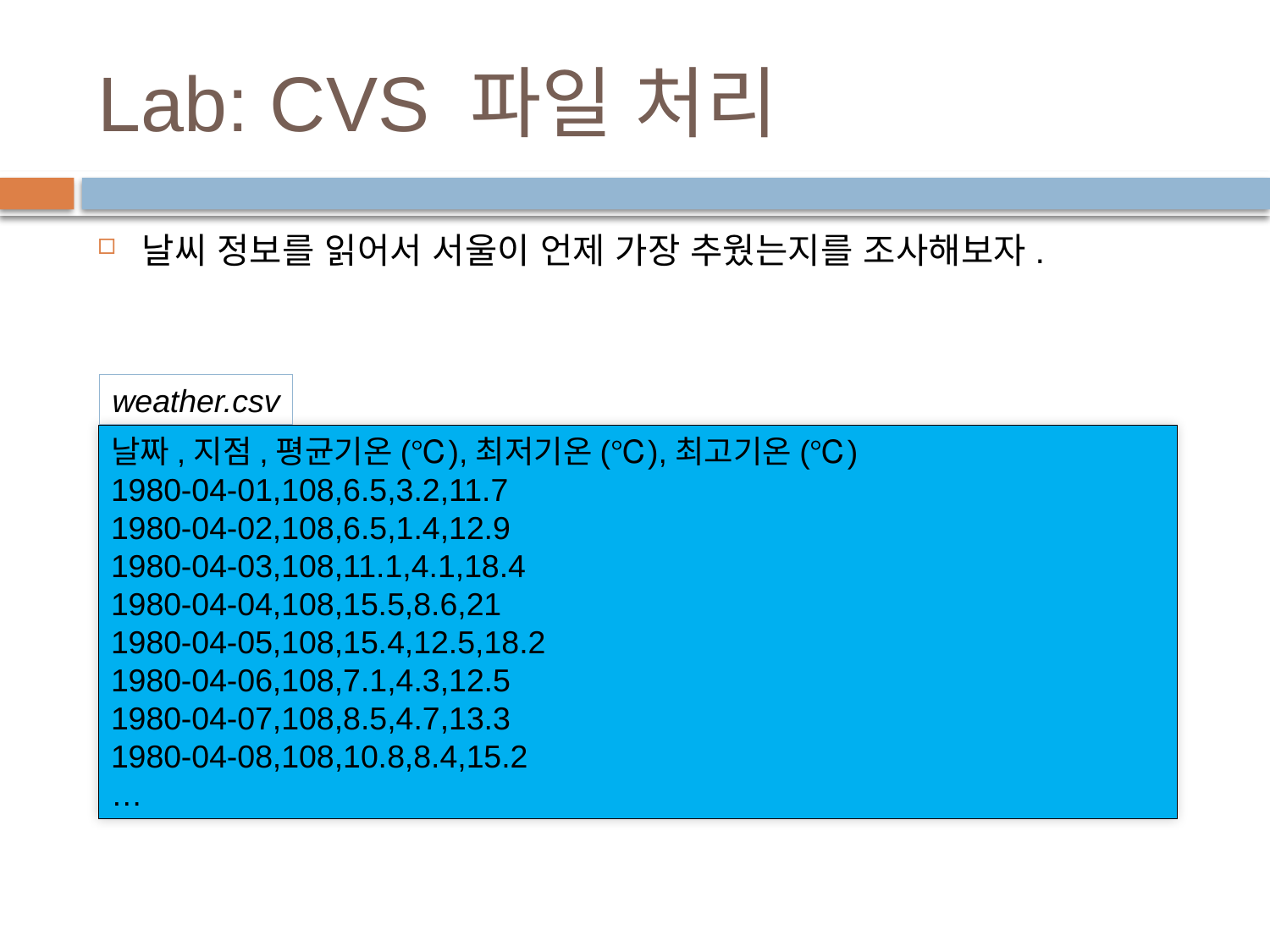

# Lab: CVS 파일 처리
날씨 정보를 읽어서 서울이 언제 가장 추웠는지를 조사해보자.
weather.csv
날짜,지점,평균기온(℃),최저기온(℃),최고기온(℃)
1980-04-01,108,6.5,3.2,11.7
1980-04-02,108,6.5,1.4,12.9
1980-04-03,108,11.1,4.1,18.4
1980-04-04,108,15.5,8.6,21
1980-04-05,108,15.4,12.5,18.2
1980-04-06,108,7.1,4.3,12.5
1980-04-07,108,8.5,4.7,13.3
1980-04-08,108,10.8,8.4,15.2
…